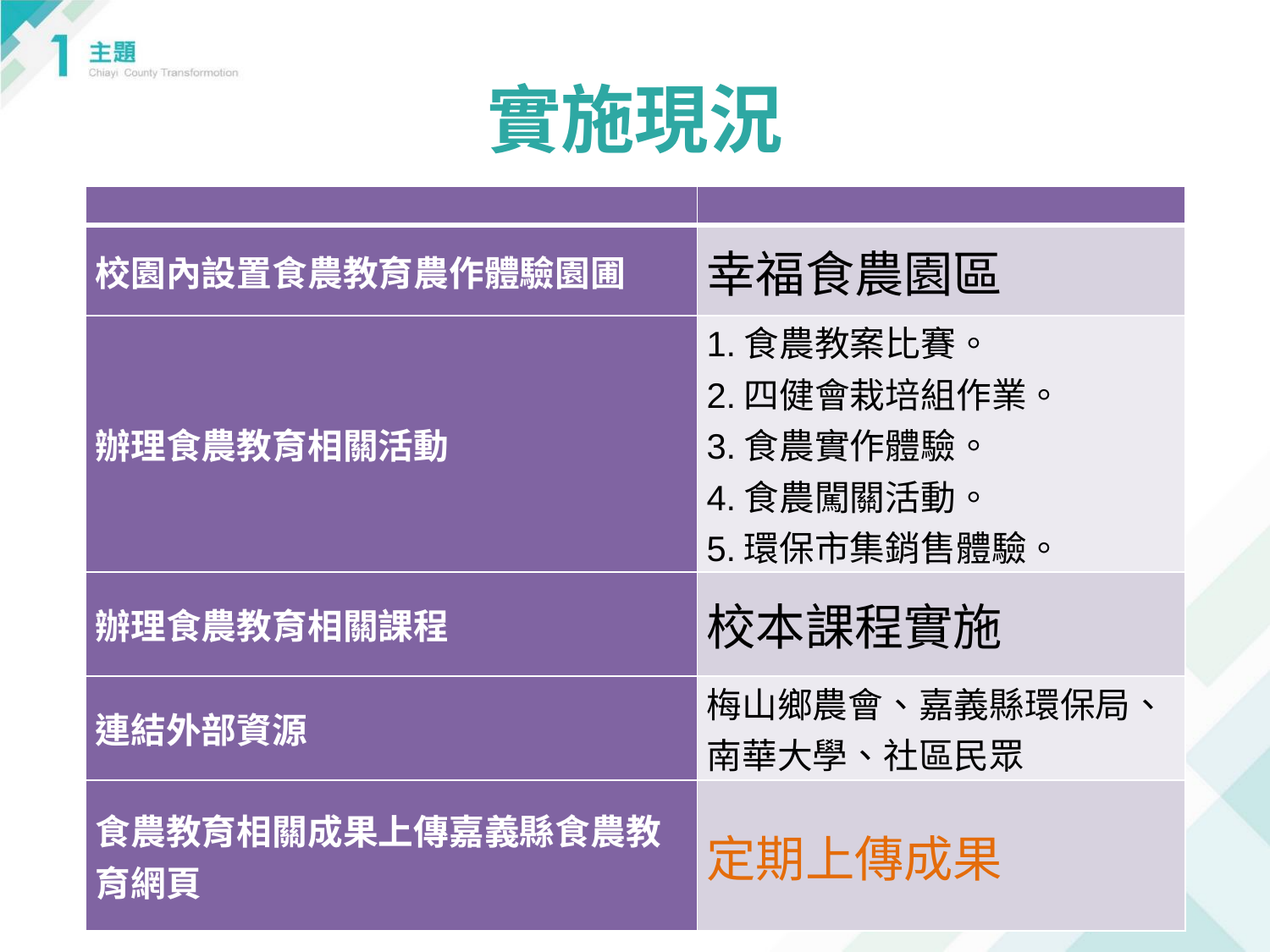

# 實施現況
|  |  |
| --- | --- |
| 校園內設置食農教育農作體驗園圃 | 幸福食農園區 |
| 辦理食農教育相關活動 | 1.食農教案比賽。 2.四健會栽培組作業。 3.食農實作體驗。 4.食農闖關活動。 5.環保市集銷售體驗。 |
| 辦理食農教育相關課程 | 校本課程實施 |
| 連結外部資源 | 梅山鄉農會、嘉義縣環保局、南華大學、社區民眾 |
| 食農教育相關成果上傳嘉義縣食農教育網頁 | 定期上傳成果 |